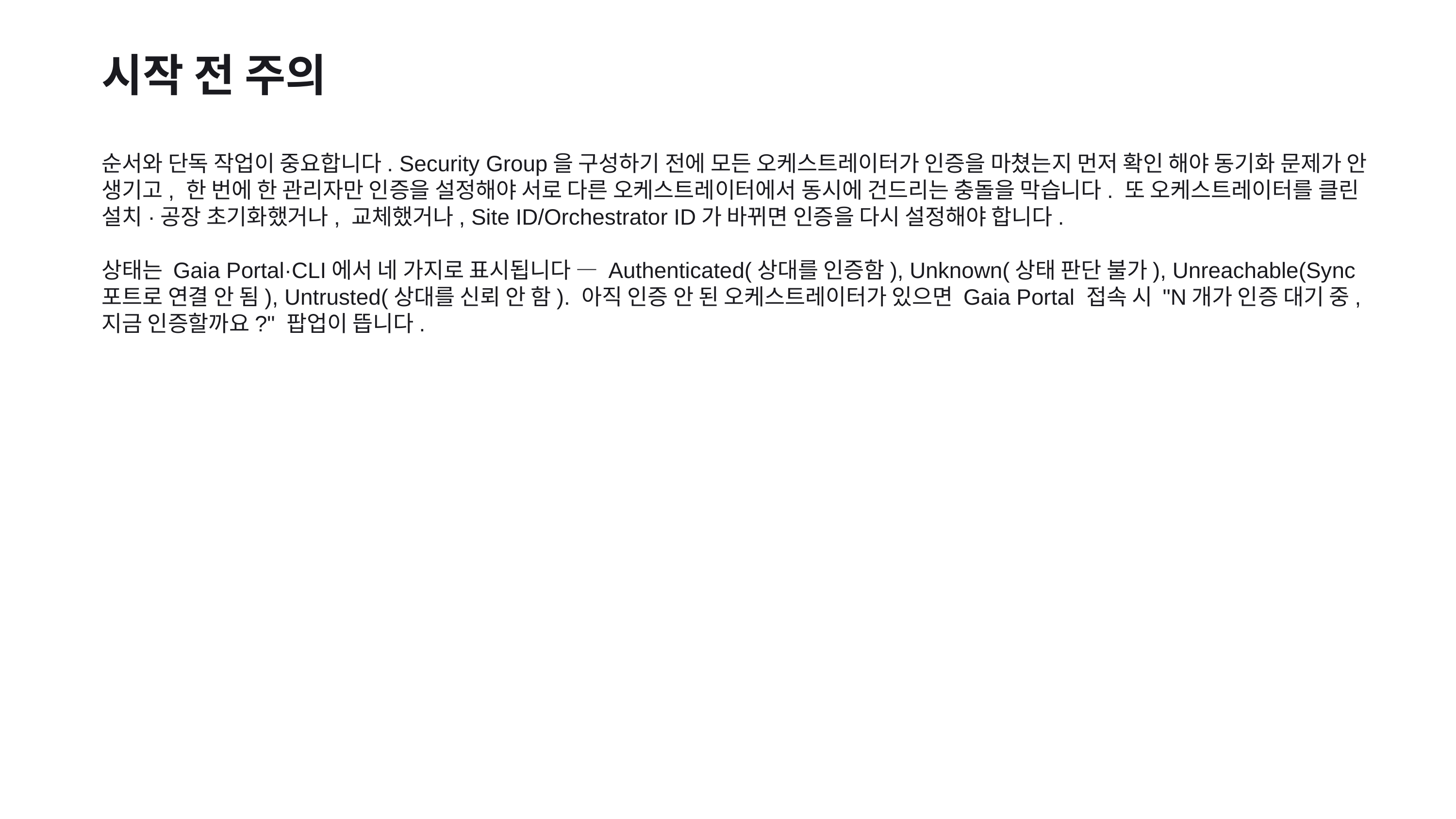

시작 전 주의
순서와 단독 작업이 중요합니다. Security Group을 구성하기 전에 모든 오케스트레이터가 인증을 마쳤는지 먼저 확인 해야 동기화 문제가 안 생기고, 한 번에 한 관리자만 인증을 설정해야 서로 다른 오케스트레이터에서 동시에 건드리는 충돌을 막습니다. 또 오케스트레이터를 클린 설치·공장 초기화했거나, 교체했거나, Site ID/Orchestrator ID가 바뀌면 인증을 다시 설정해야 합니다.

상태는 Gaia Portal·CLI에서 네 가지로 표시됩니다 — Authenticated(상대를 인증함), Unknown(상태 판단 불가), Unreachable(Sync 포트로 연결 안 됨), Untrusted(상대를 신뢰 안 함). 아직 인증 안 된 오케스트레이터가 있으면 Gaia Portal 접속 시 "N개가 인증 대기 중, 지금 인증할까요?" 팝업이 뜹니다.